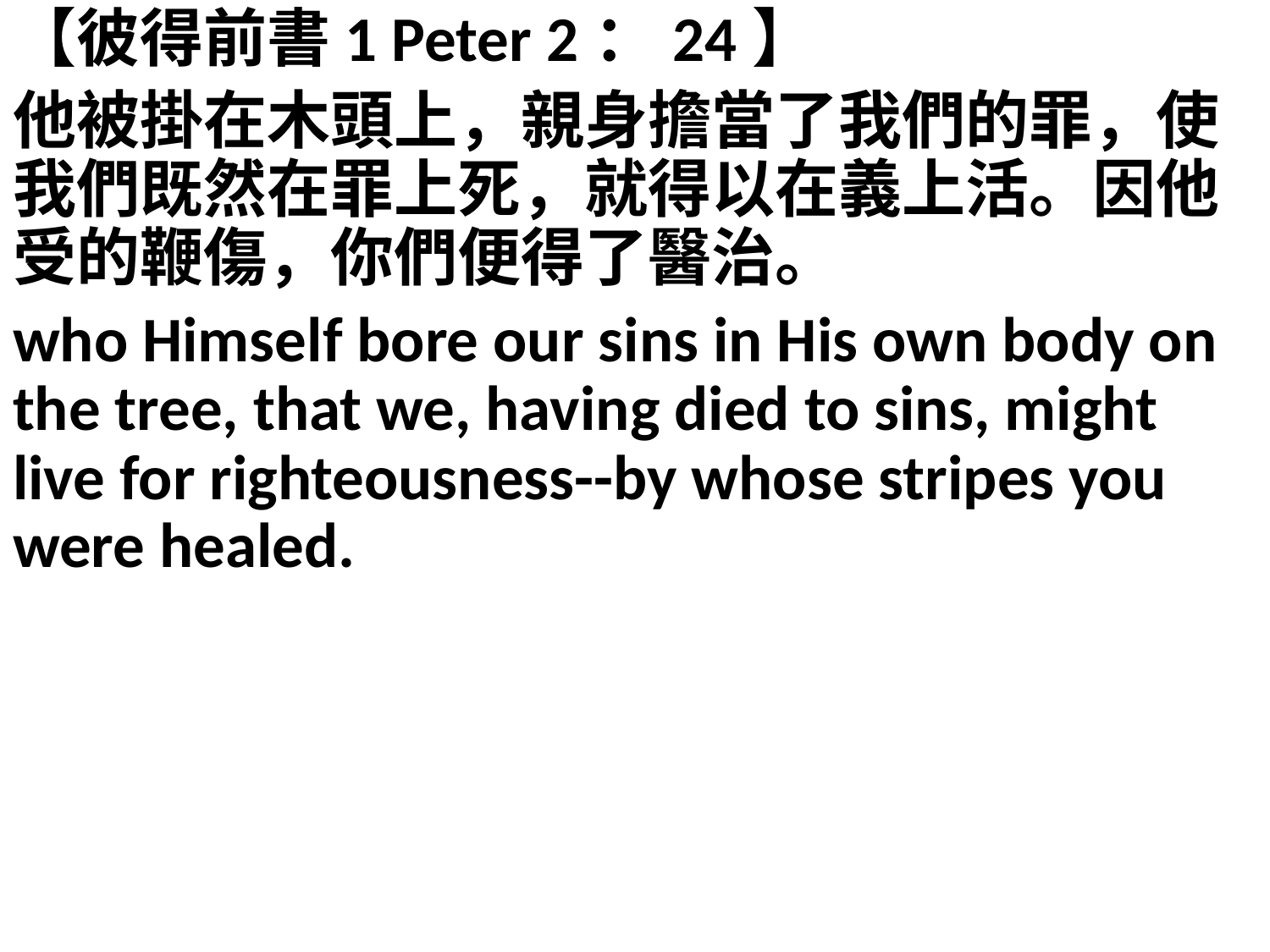

【彼得前書1 Peter 2：24】
他被掛在木頭上，親身擔當了我們的罪，使我們既然在罪上死，就得以在義上活。因他受的鞭傷，你們便得了醫治。
who Himself bore our sins in His own body on the tree, that we, having died to sins, might live for righteousness--by whose stripes you were healed.